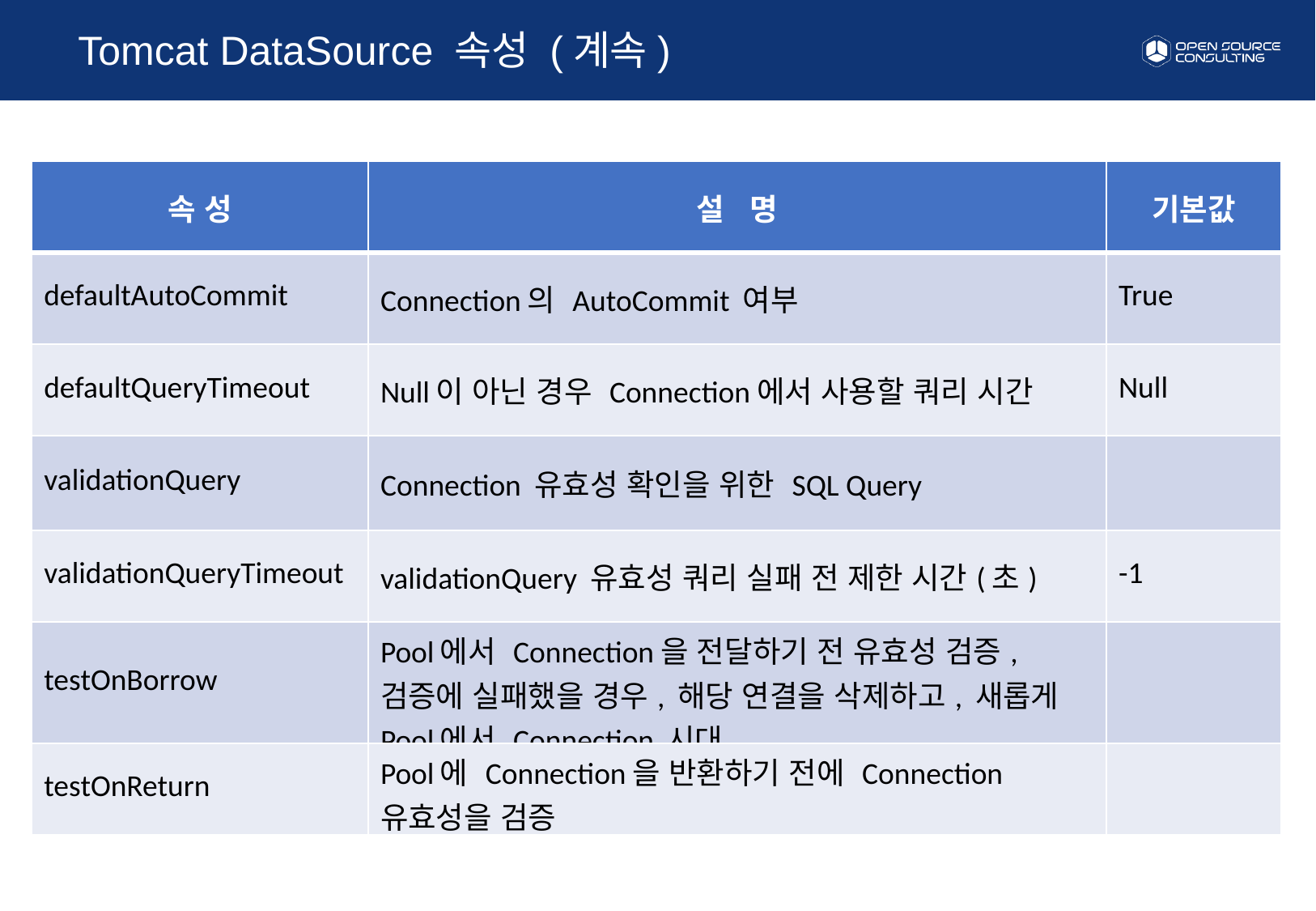

Tomcat DataSource 속성 (계속)
| 속 성 | 설 명 | 기본값 |
| --- | --- | --- |
| defaultAutoCommit | Connection의 AutoCommit 여부 | True |
| defaultQueryTimeout | Null이 아닌 경우 Connection에서 사용할 쿼리 시간 | Null |
| validationQuery | Connection 유효성 확인을 위한 SQL Query |  |
| validationQueryTimeout | validationQuery 유효성 쿼리 실패 전 제한 시간(초) | -1 |
| testOnBorrow | Pool에서 Connection을 전달하기 전 유효성 검증, 검증에 실패했을 경우, 해당 연결을 삭제하고, 새롭게 Pool에서 Connection 시대 |  |
| testOnReturn | Pool에 Connection을 반환하기 전에 Connection 유효성을 검증 |  |